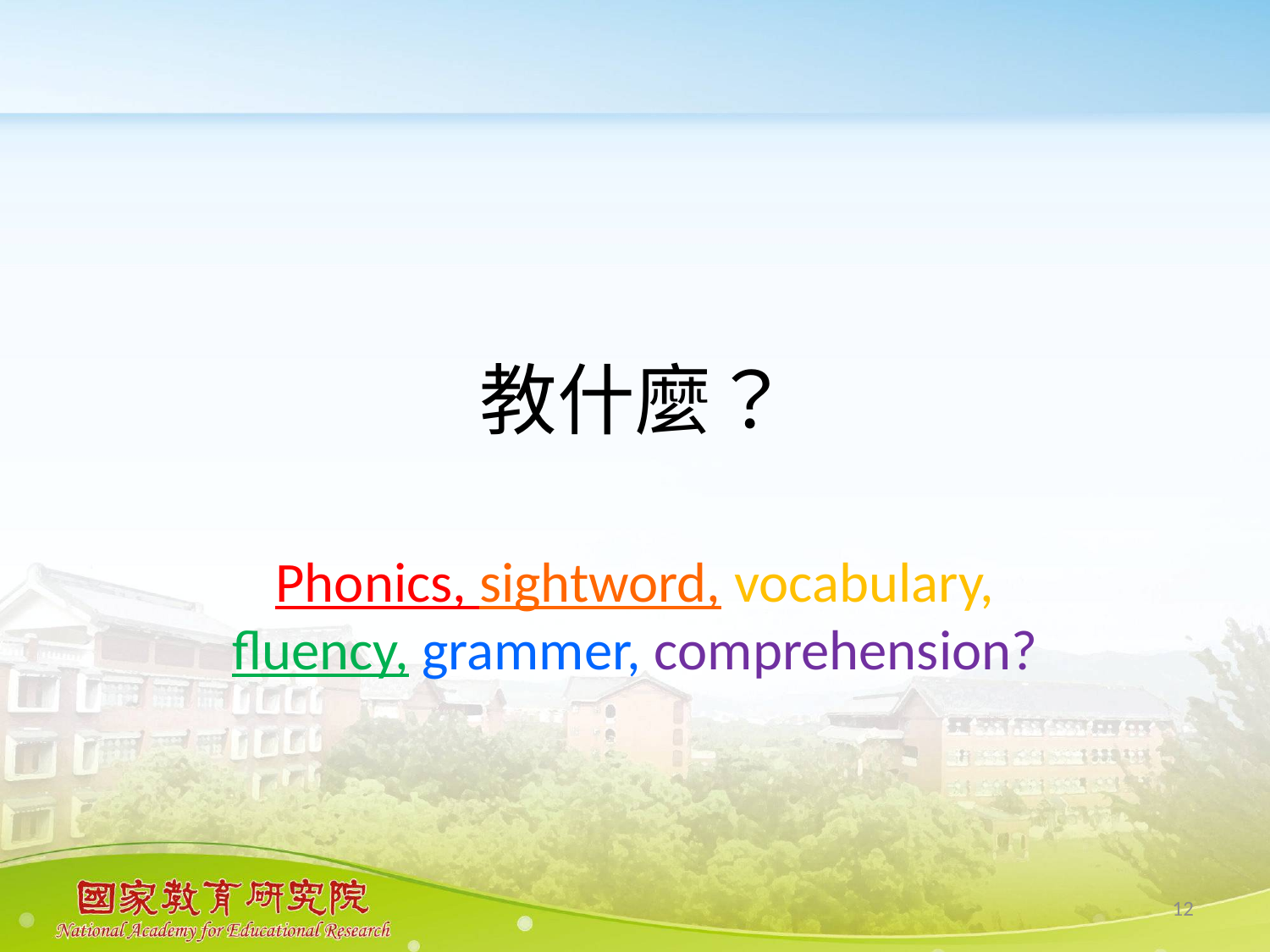

# 教什麼？
Phonics, sightword, vocabulary, fluency, grammer, comprehension?
12